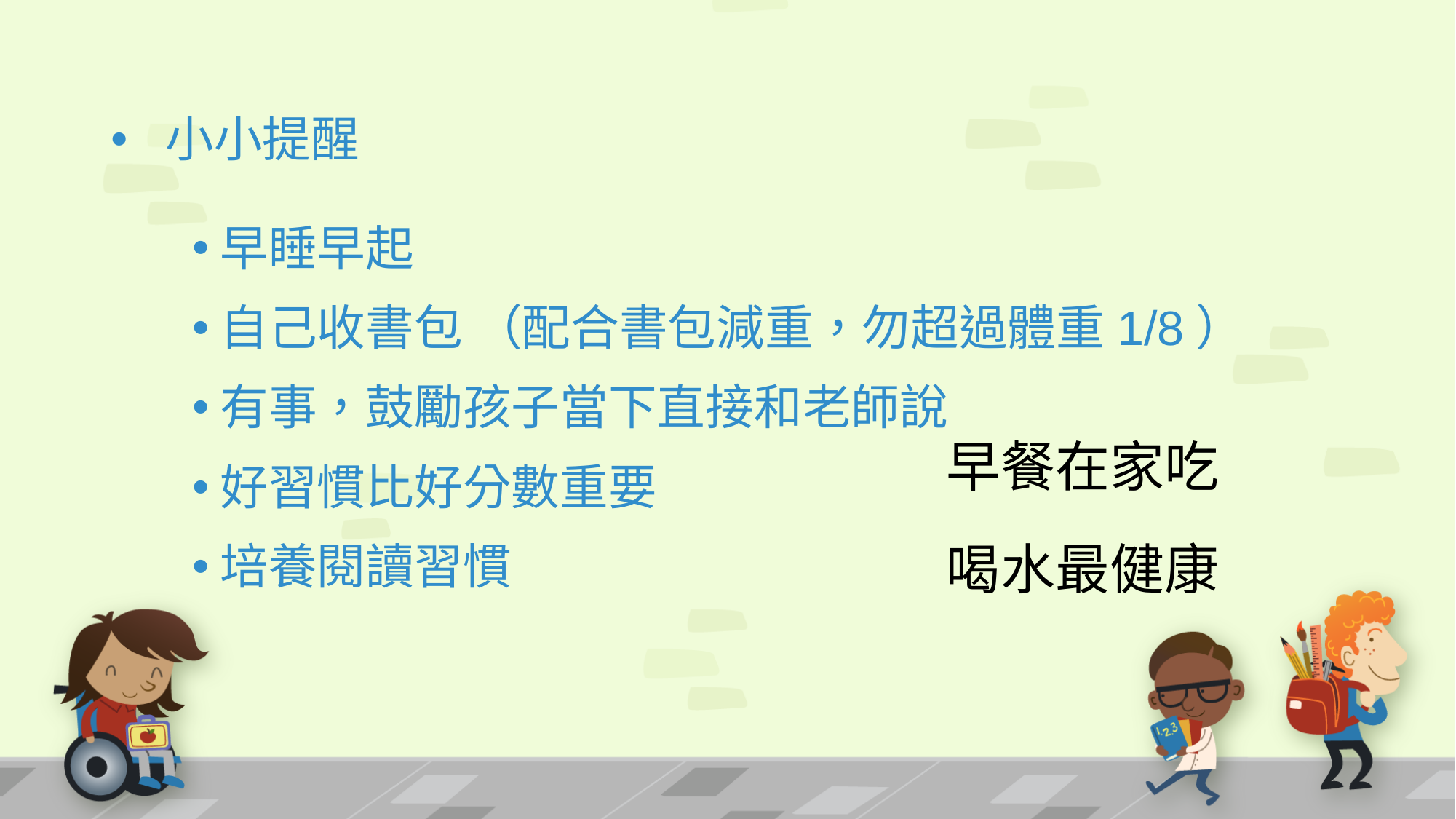

# 小小提醒
早睡早起
自己收書包 （配合書包減重，勿超過體重1/8）
有事，鼓勵孩子當下直接和老師說
好習慣比好分數重要
培養閱讀習慣

早餐在家吃
喝水最健康